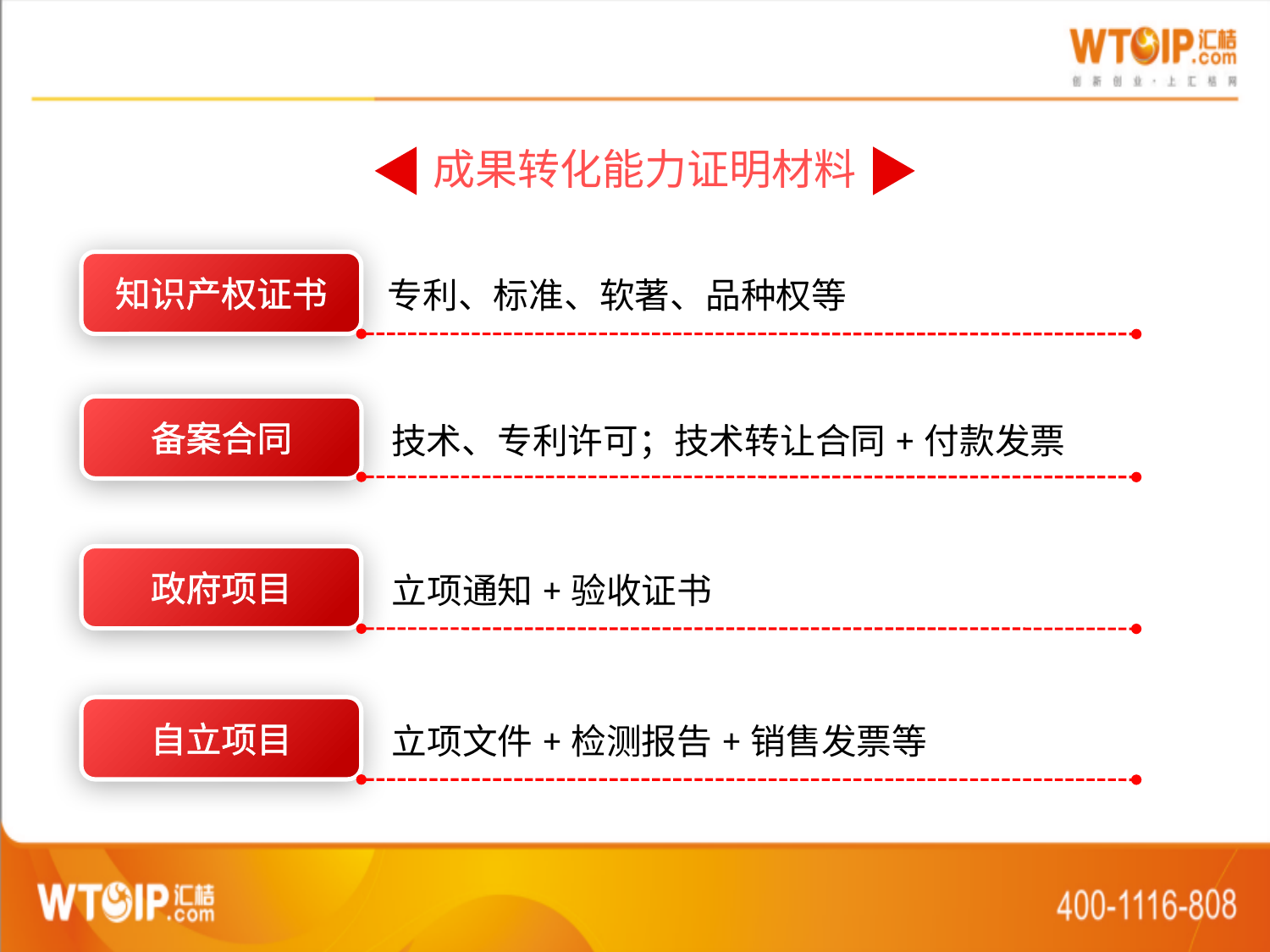

成果转化能力证明材料

知识产权证书
专利、标准、软著、品种权等
备案合同
技术、专利许可；技术转让合同+付款发票
政府项目
立项通知+验收证书
自立项目
立项文件+检测报告+销售发票等